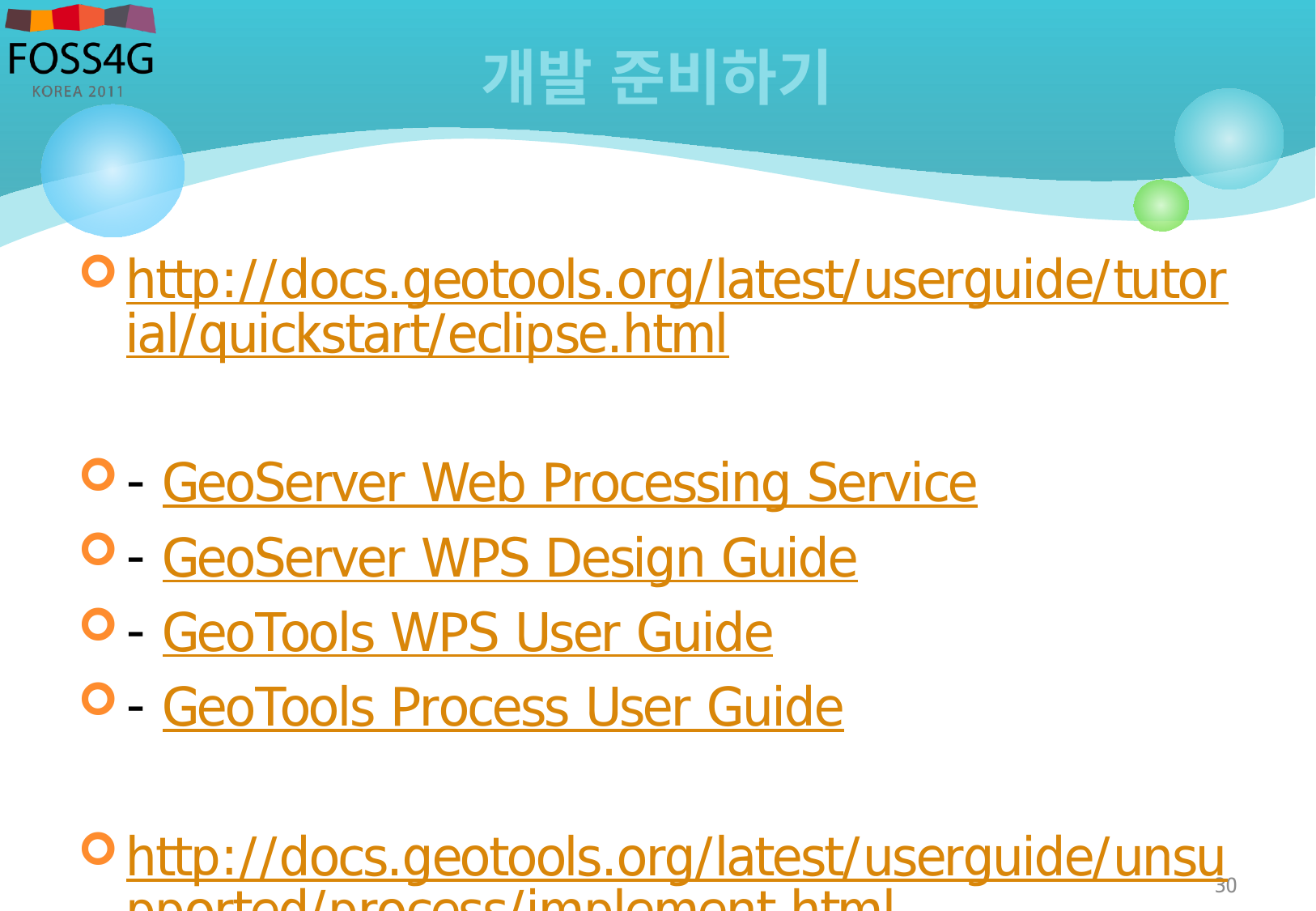

# 개발 준비하기
http://docs.geotools.org/latest/userguide/tutorial/quickstart/eclipse.html

- GeoServer Web Processing Service
- GeoServer WPS Design Guide
- GeoTools WPS User Guide
- GeoTools Process User Guide

http://docs.geotools.org/latest/userguide/unsupported/process/implement.html
30